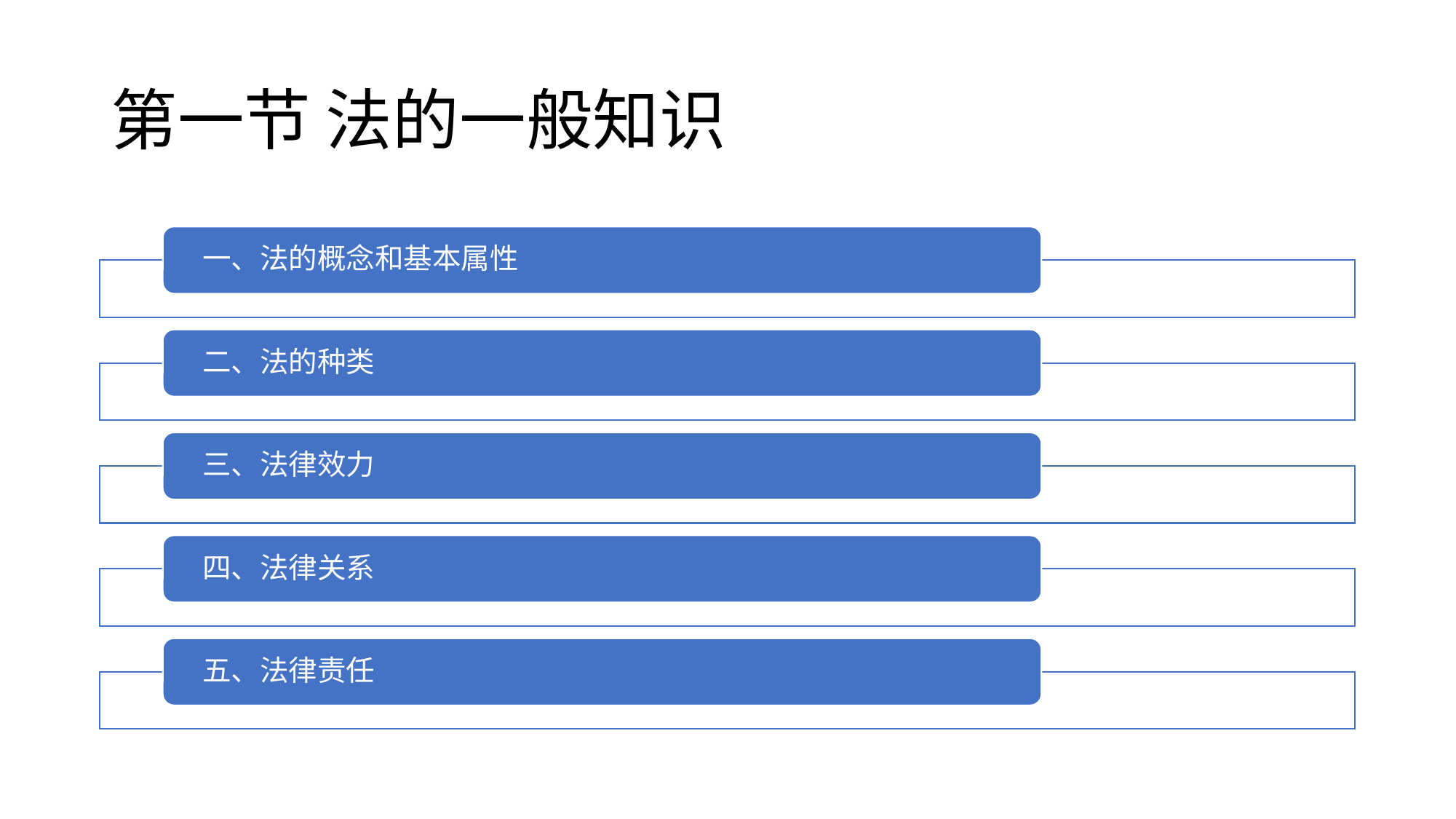

# 第一节 法的一般知识
一、法的概念和基本属性
二、法的种类
三、法律效力
四、法律关系
五、法律责任